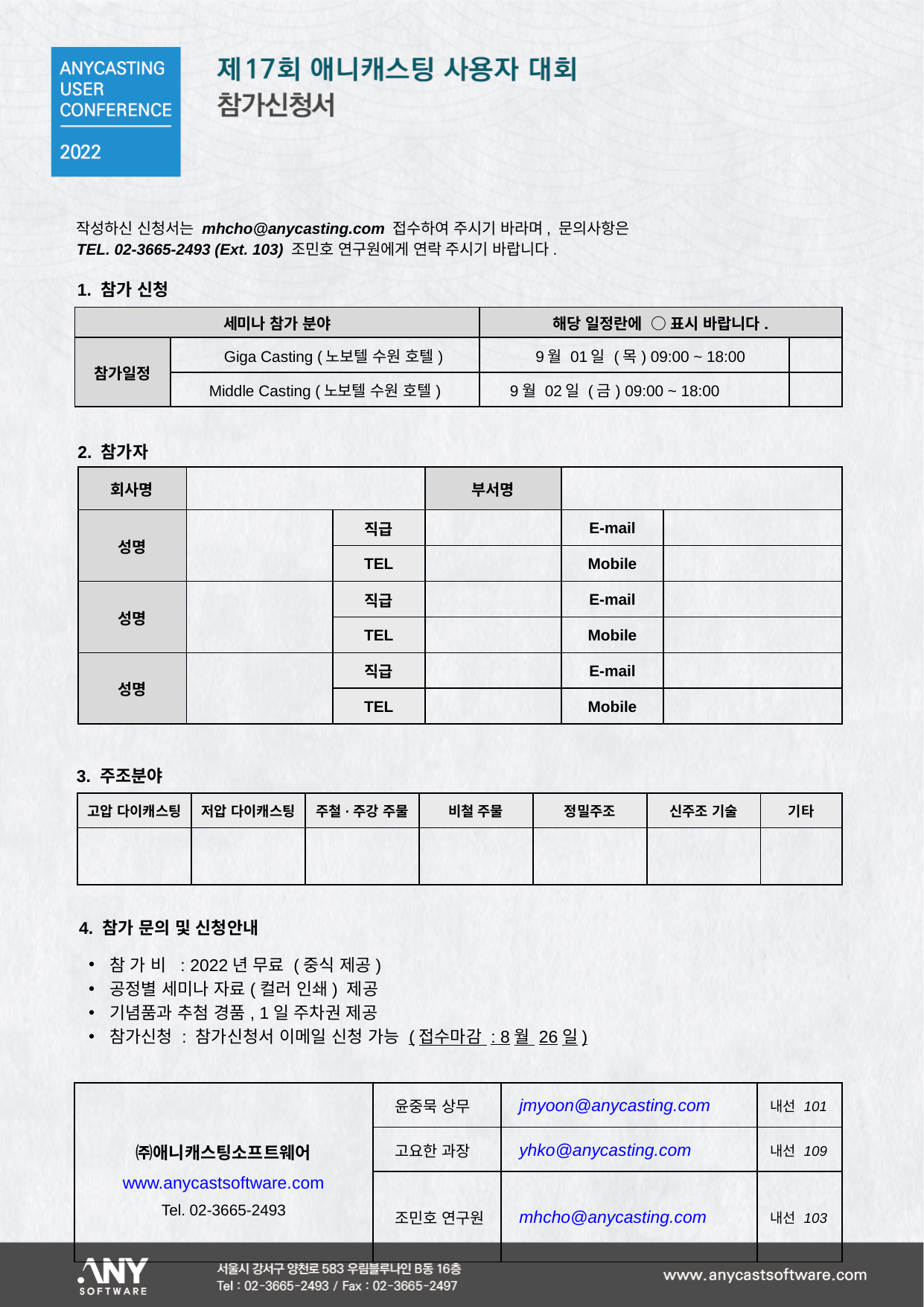

작성하신 신청서는 mhcho@anycasting.com 접수하여 주시기 바라며, 문의사항은
TEL. 02-3665-2493 (Ext. 103) 조민호 연구원에게 연락 주시기 바랍니다.
1. 참가 신청
| 세미나 참가 분야 |  | 해당 일정란에 ○ 표시 바랍니다. |  |
| --- | --- | --- | --- |
| 참가일정 | Giga Casting (노보텔 수원 호텔) | 9월 01일 (목) 09:00 ~ 18:00 |  |
|  | Middle Casting (노보텔 수원 호텔) | 9월 02일 (금) 09:00 ~ 18:00 |  |
2. 참가자
| 회사명 |  |  | 부서명 |  |  |
| --- | --- | --- | --- | --- | --- |
| 성명 |  | 직급 |  | E-mail |  |
|  |  | TEL |  | Mobile |  |
| 성명 |  | 직급 |  | E-mail |  |
|  |  | TEL |  | Mobile |  |
| 성명 |  | 직급 |  | E-mail |  |
|  |  | TEL |  | Mobile |  |
3. 주조분야
| 고압 다이캐스팅 | 저압 다이캐스팅 | 주철·주강 주물 | 비철 주물 | 정밀주조 | 신주조 기술 | 기타 |
| --- | --- | --- | --- | --- | --- | --- |
|  |  |  |  |  |  |  |
4. 참가 문의 및 신청안내
참 가 비  : 2022년 무료 (중식 제공)
공정별 세미나 자료(컬러 인쇄) 제공
기념품과 추첨 경품, 1일 주차권 제공
참가신청 : 참가신청서 이메일 신청 가능 (접수마감 : 8월 26일)
| ㈜애니캐스팅소프트웨어 www.anycastsoftware.com Tel. 02-3665-2493 | 윤중묵 상무 | jmyoon@anycasting.com | 내선 101 |
| --- | --- | --- | --- |
|  | 고요한 과장 | yhko@anycasting.com | 내선 109 |
|  | 조민호 연구원 | mhcho@anycasting.com | 내선 103 |